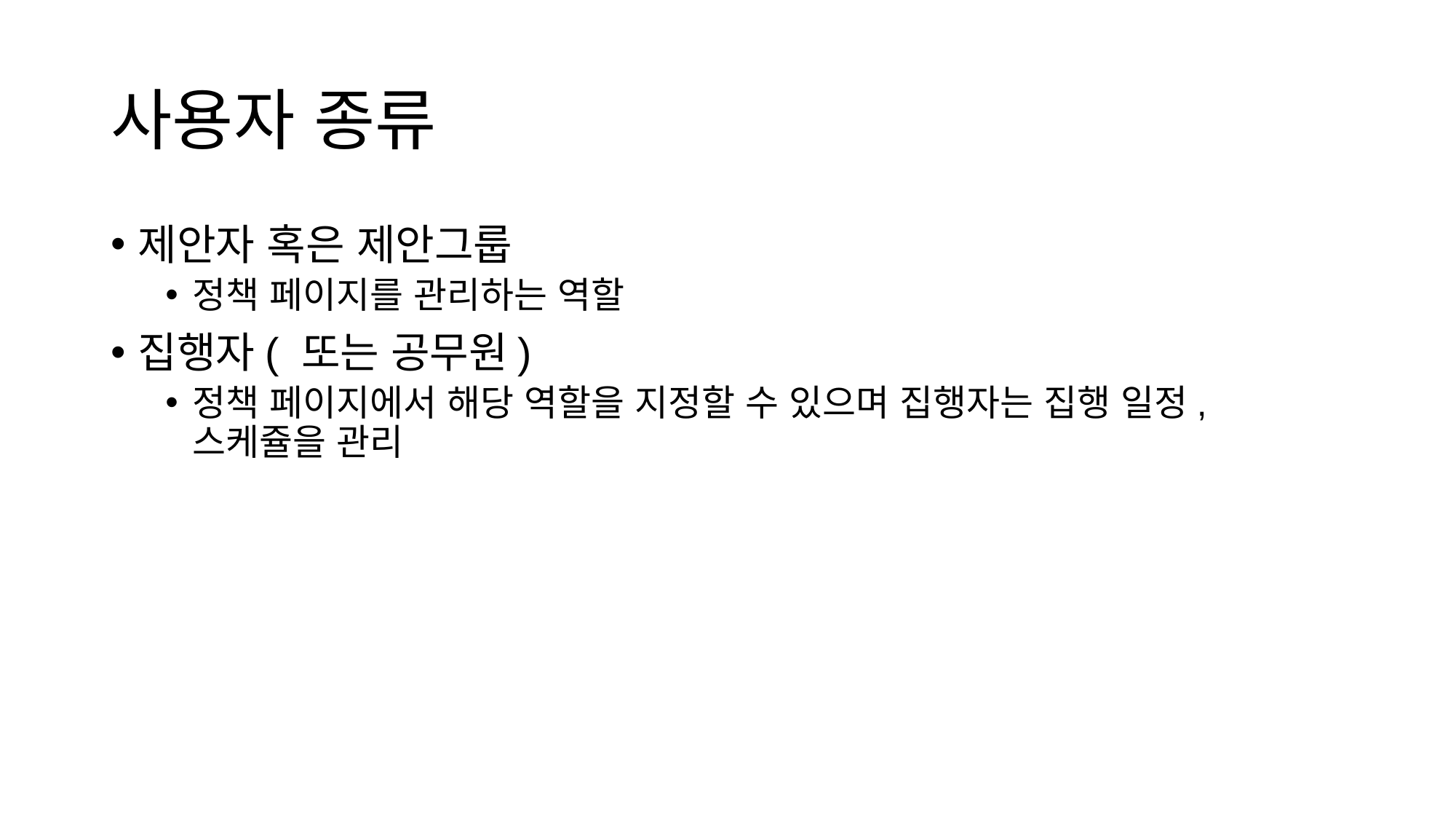

# 사용자 종류
제안자 혹은 제안그룹
정책 페이지를 관리하는 역할
집행자( 또는 공무원)
정책 페이지에서 해당 역할을 지정할 수 있으며 집행자는 집행 일정, 스케쥴을 관리